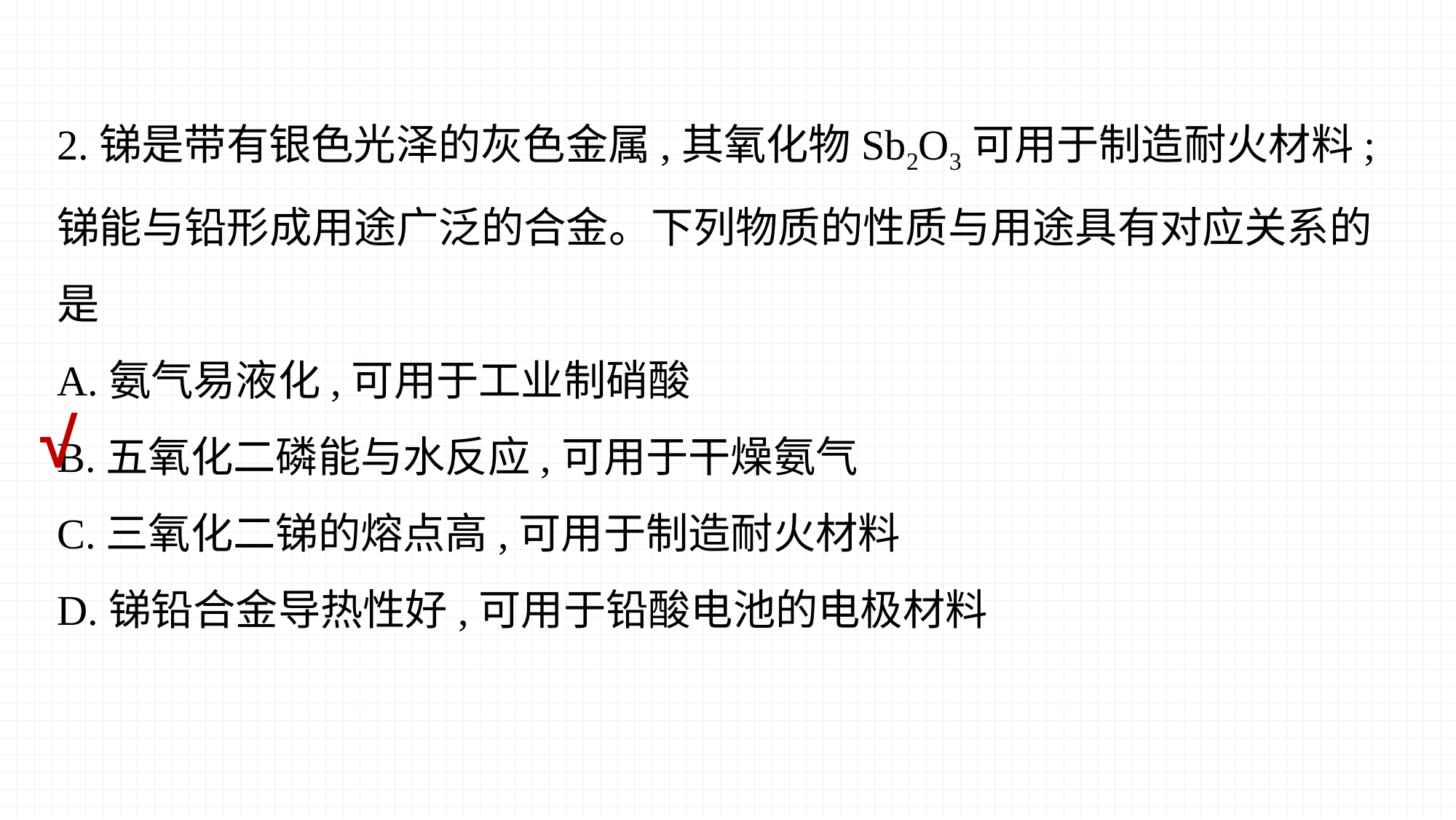

2.锑是带有银色光泽的灰色金属,其氧化物Sb2O3可用于制造耐火材料;锑能与铅形成用途广泛的合金。下列物质的性质与用途具有对应关系的是
A.氨气易液化,可用于工业制硝酸
B.五氧化二磷能与水反应,可用于干燥氨气
C.三氧化二锑的熔点高,可用于制造耐火材料
D.锑铅合金导热性好,可用于铅酸电池的电极材料
√